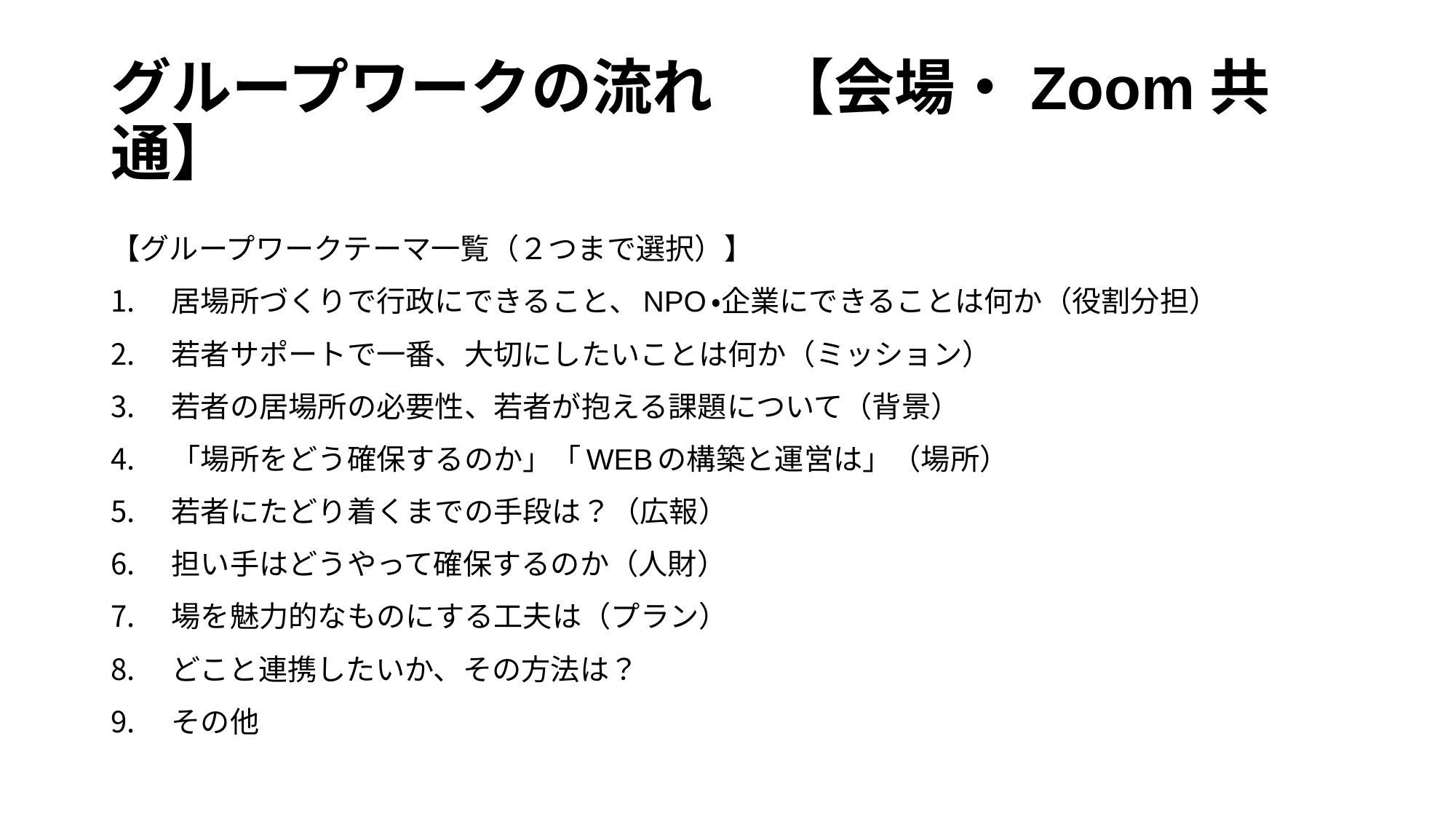

# グループワークの流れ　【会場・Zoom共通】
【グループワークテーマ一覧（２つまで選択）】
居場所づくりで行政にできること、NPO・企業にできることは何か（役割分担）
若者サポートで一番、大切にしたいことは何か（ミッション）
若者の居場所の必要性、若者が抱える課題について（背景）
「場所をどう確保するのか」「WEBの構築と運営は」（場所）
若者にたどり着くまでの手段は？（広報）
担い手はどうやって確保するのか（人財）
場を魅力的なものにする工夫は（プラン）
どこと連携したいか、その方法は？
その他